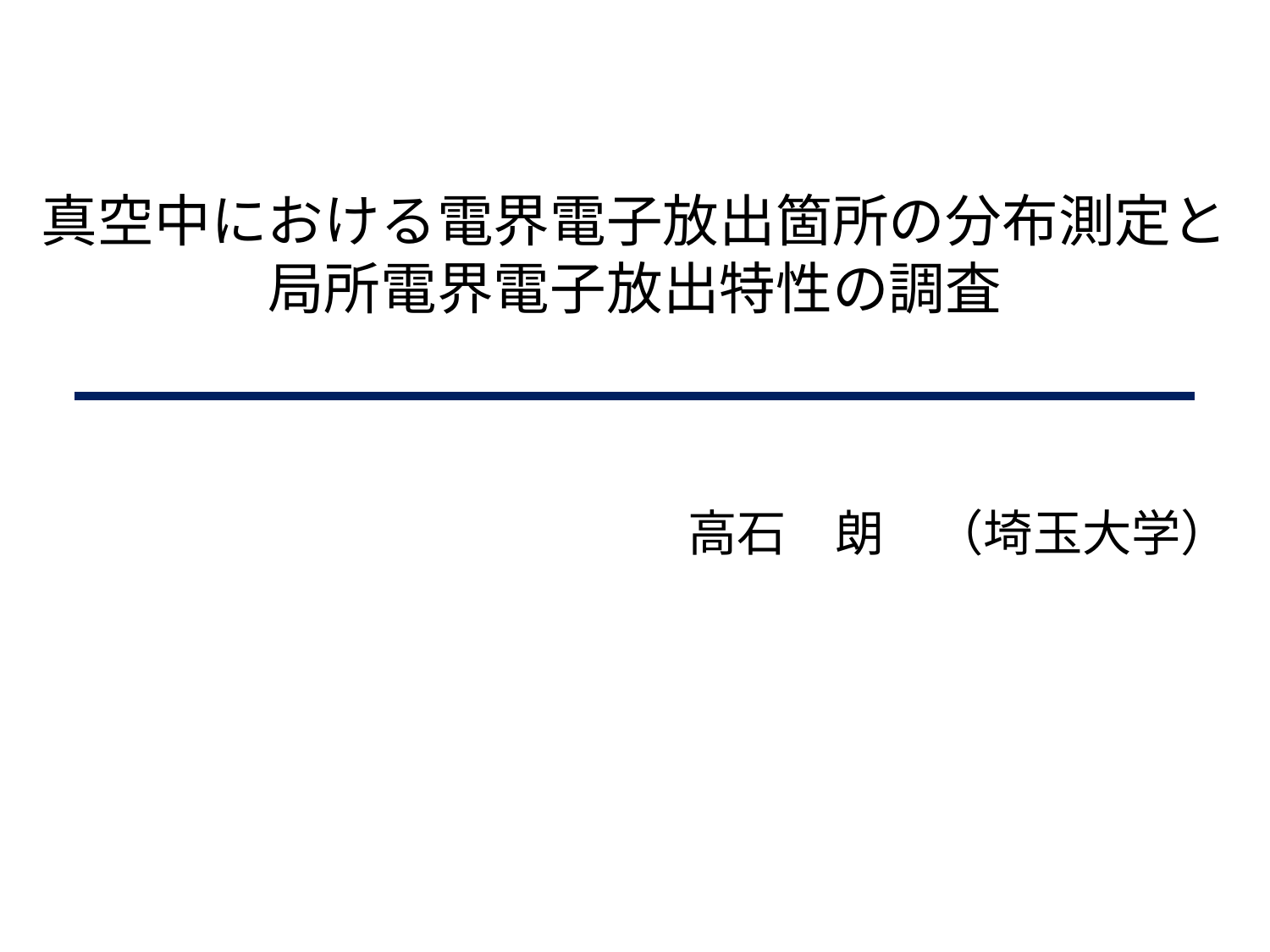

# 真空中における電界電子放出箇所の分布測定と 局所電界電子放出特性の調査
高石　朗　（埼玉大学）